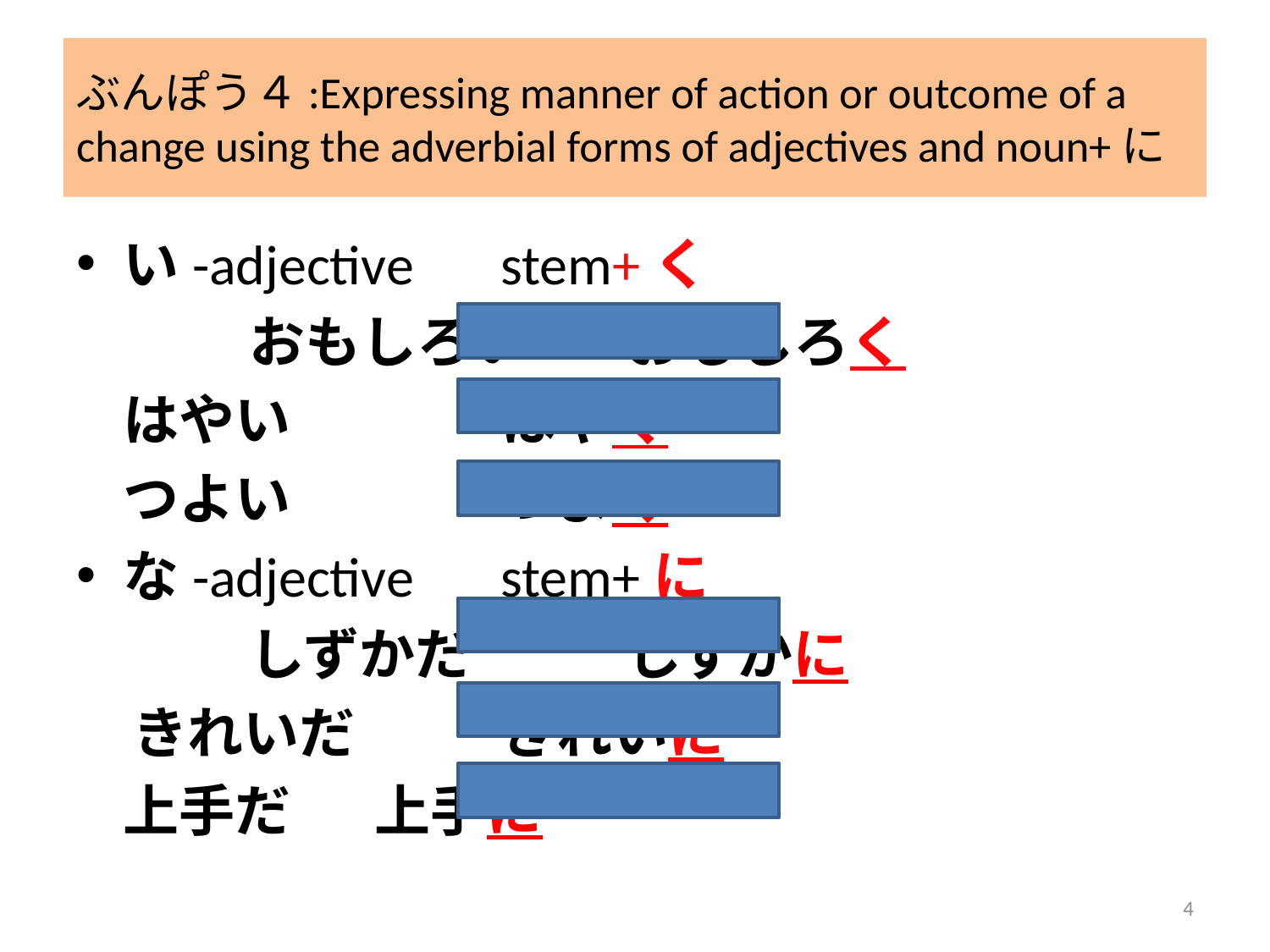

# ぶんぽう４:Expressing manner of action or outcome of a change using the adverbial forms of adjectives and noun+に
い-adjective    	stem+く
　	おもしろい	おもしろく
	はやい　　	はやく
	つよい　　	つよく
な-adjective    	stem+に
　	しずかだ　	しずかに
　きれいだ　	きれいに
	上手だ　	上手に

4